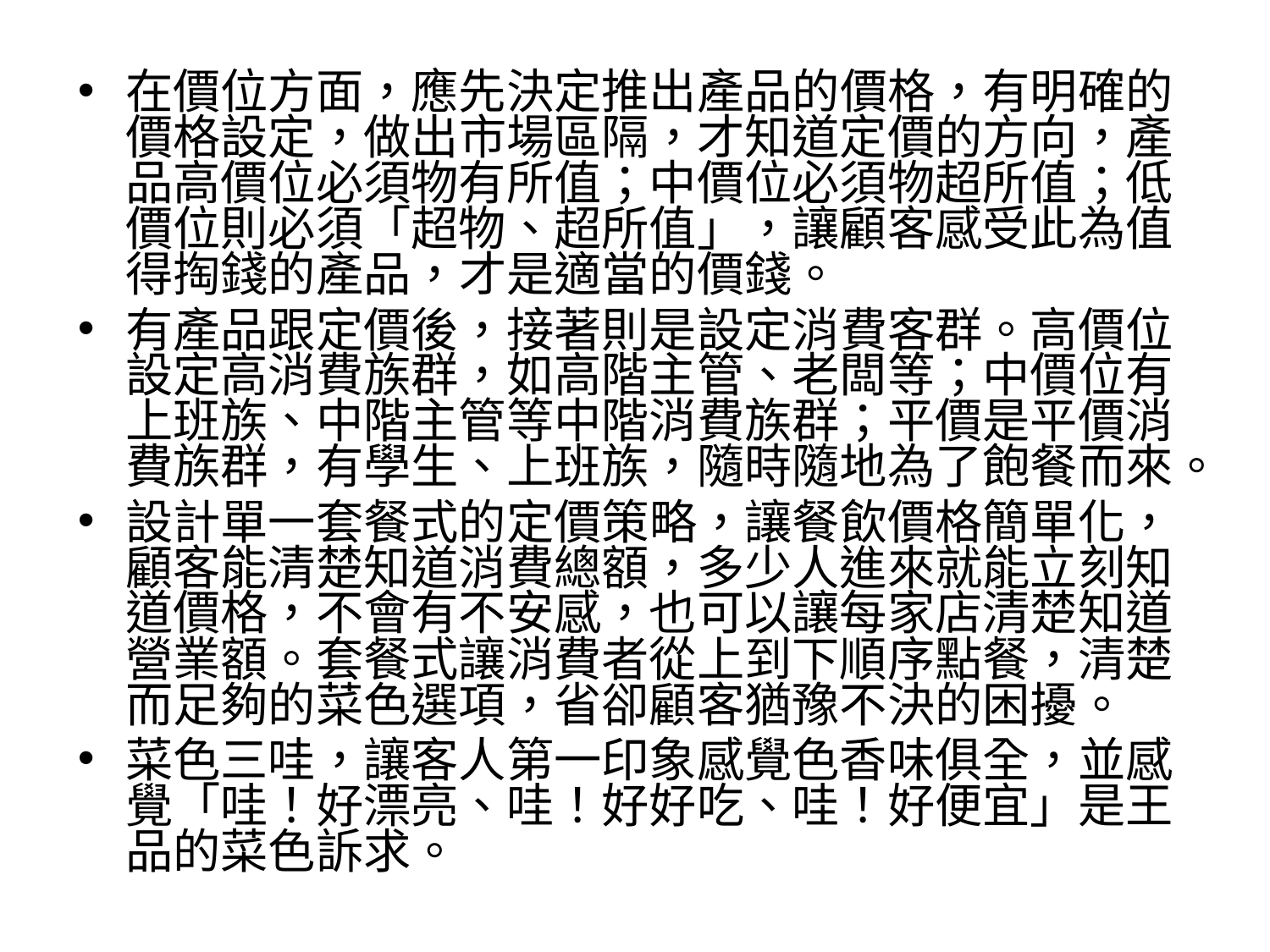

在價位方面，應先決定推出產品的價格，有明確的價格設定，做出市場區隔，才知道定價的方向，產品高價位必須物有所值；中價位必須物超所值；低價位則必須「超物、超所值」，讓顧客感受此為值得掏錢的產品，才是適當的價錢。
有產品跟定價後，接著則是設定消費客群。高價位設定高消費族群，如高階主管、老闆等；中價位有上班族、中階主管等中階消費族群；平價是平價消費族群，有學生、上班族，隨時隨地為了飽餐而來。
設計單一套餐式的定價策略，讓餐飲價格簡單化，顧客能清楚知道消費總額，多少人進來就能立刻知道價格，不會有不安感，也可以讓每家店清楚知道營業額。套餐式讓消費者從上到下順序點餐，清楚而足夠的菜色選項，省卻顧客猶豫不決的困擾。
菜色三哇，讓客人第一印象感覺色香味俱全，並感覺「哇！好漂亮、哇！好好吃、哇！好便宜」是王品的菜色訴求。